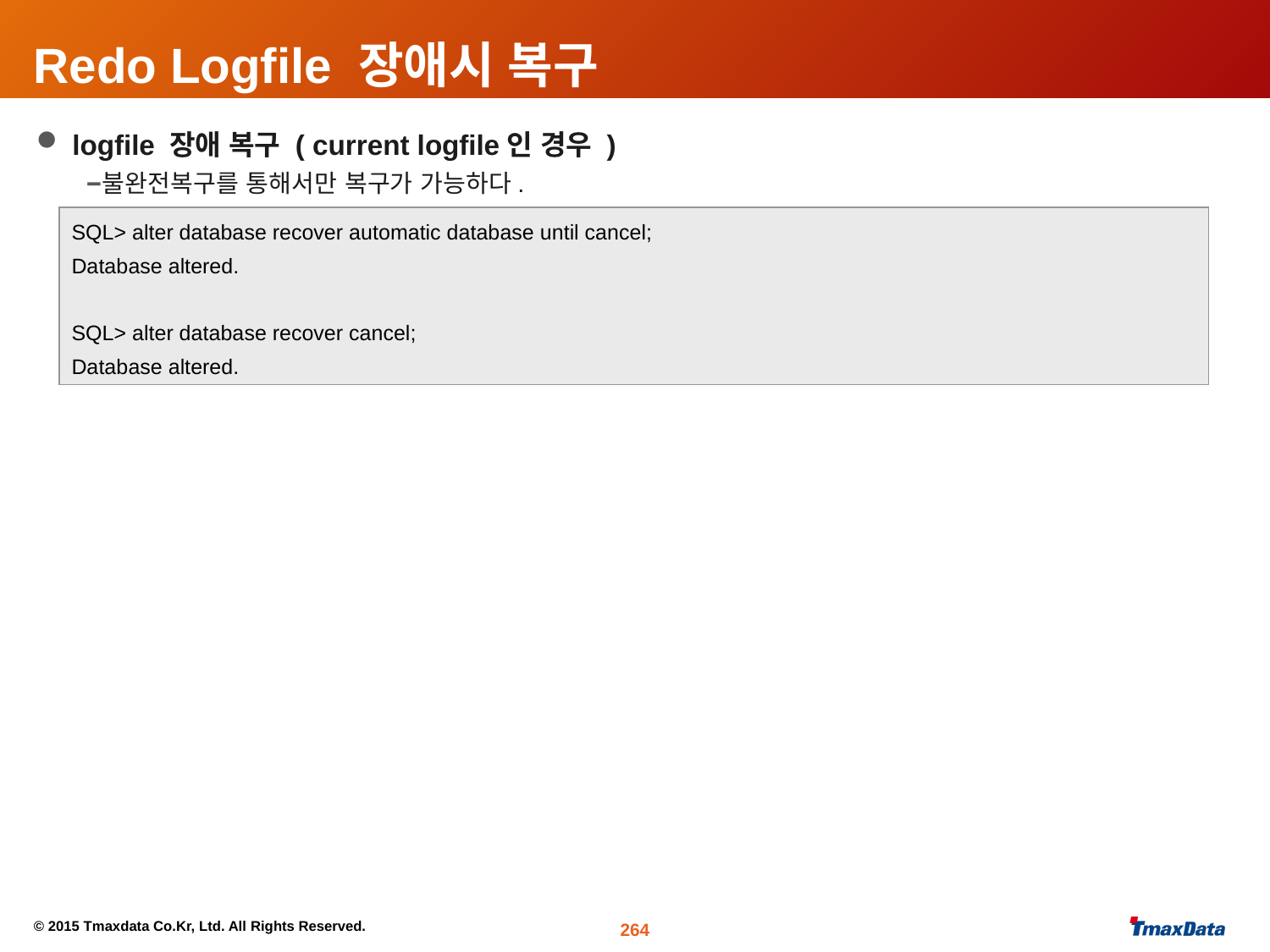

# Redo Logfile 장애시 복구
 logfile 장애 복구 ( current logfile인 경우 )
불완전복구를 통해서만 복구가 가능하다.

SQL> alter database recover automatic database until cancel;
Database altered.

SQL> alter database recover cancel;
Database altered.